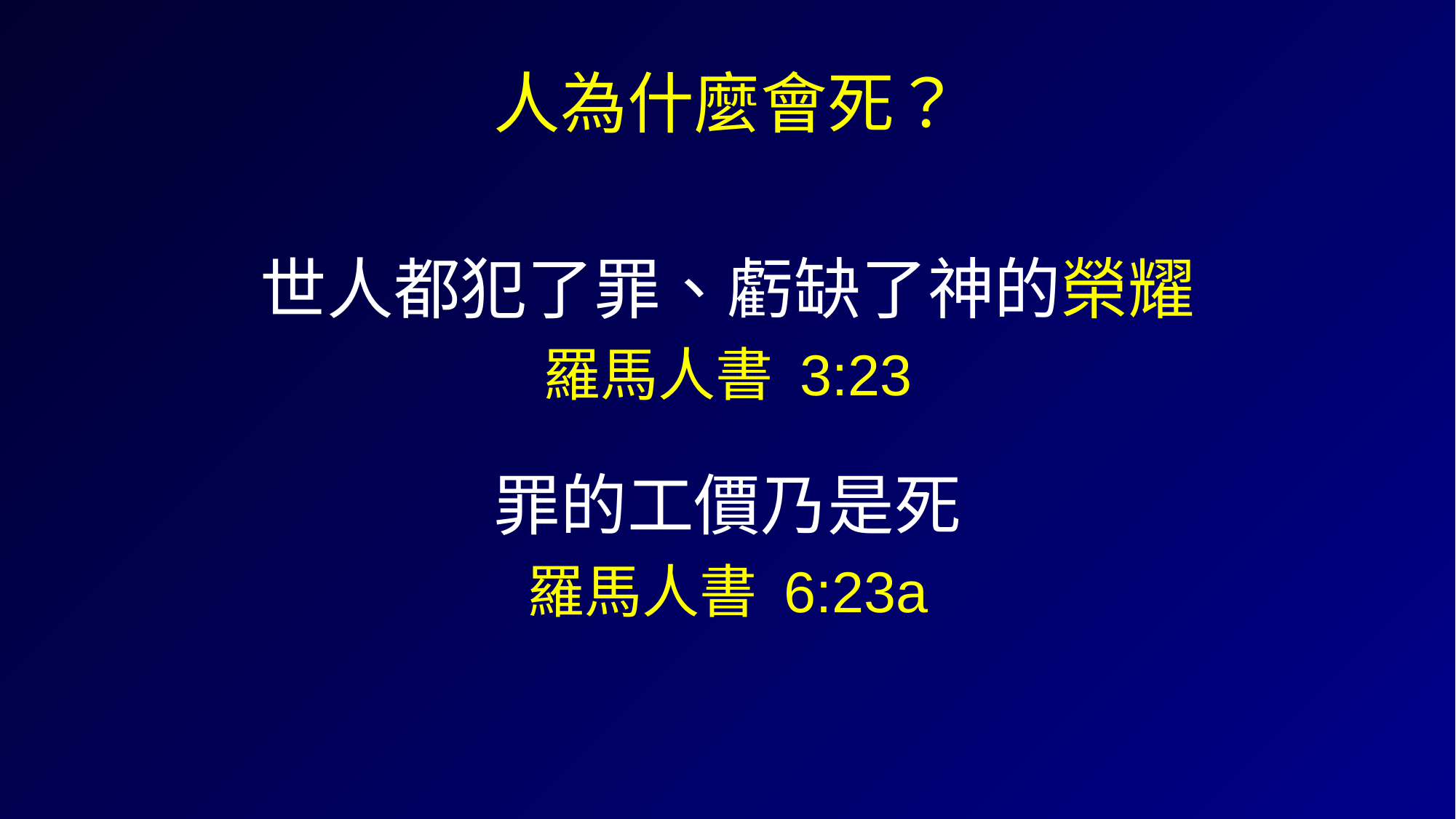

# 人為什麼會死？

世人都犯了罪、虧缺了神的榮耀
羅馬人書 3:23

罪的工價乃是死
羅馬人書 6:23a